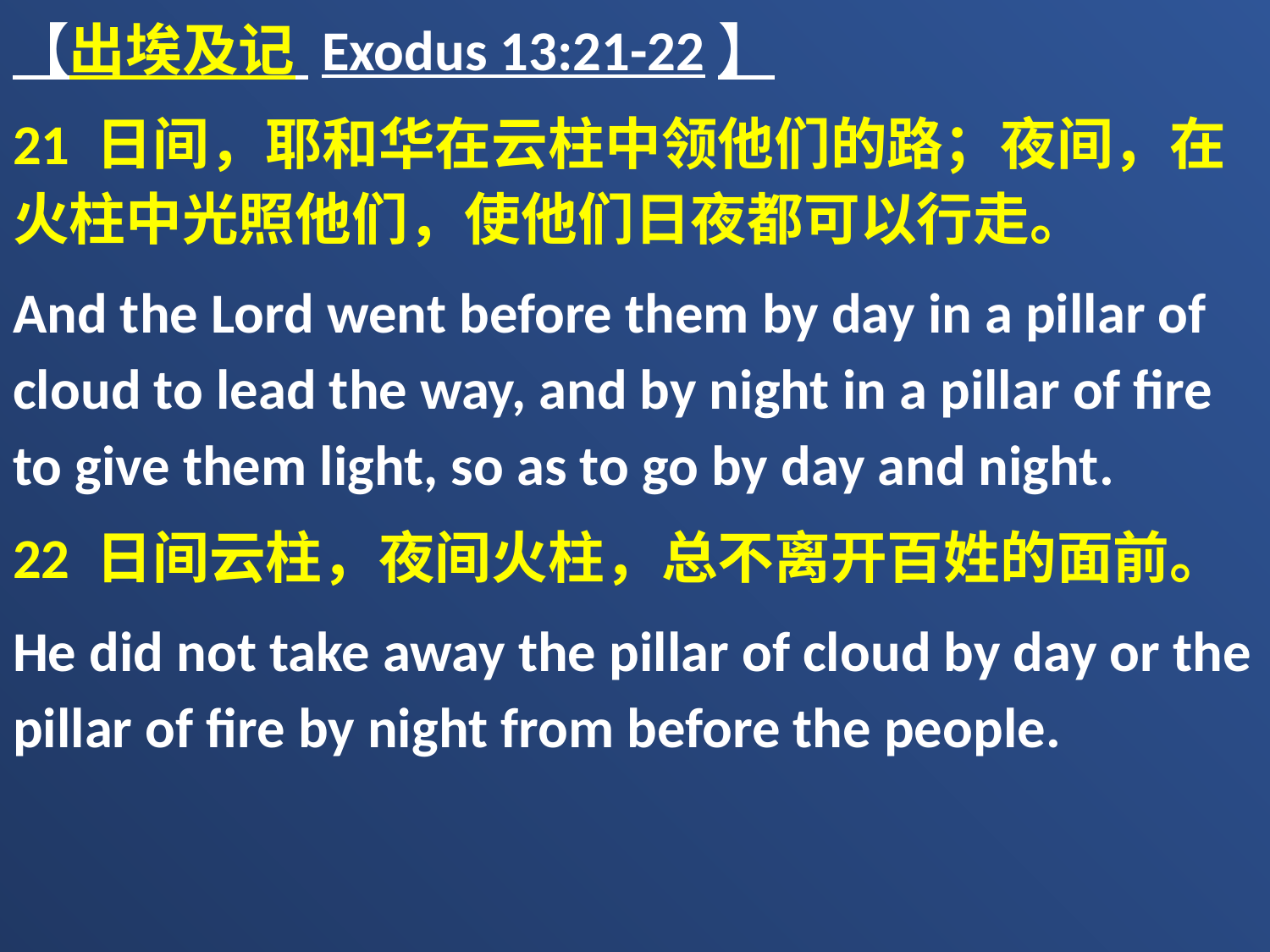

【出埃及记 Exodus 13:21-22】
21 日间，耶和华在云柱中领他们的路；夜间，在火柱中光照他们，使他们日夜都可以行走。
And the Lord went before them by day in a pillar of cloud to lead the way, and by night in a pillar of fire to give them light, so as to go by day and night.
22 日间云柱，夜间火柱，总不离开百姓的面前。
He did not take away the pillar of cloud by day or the pillar of fire by night from before the people.